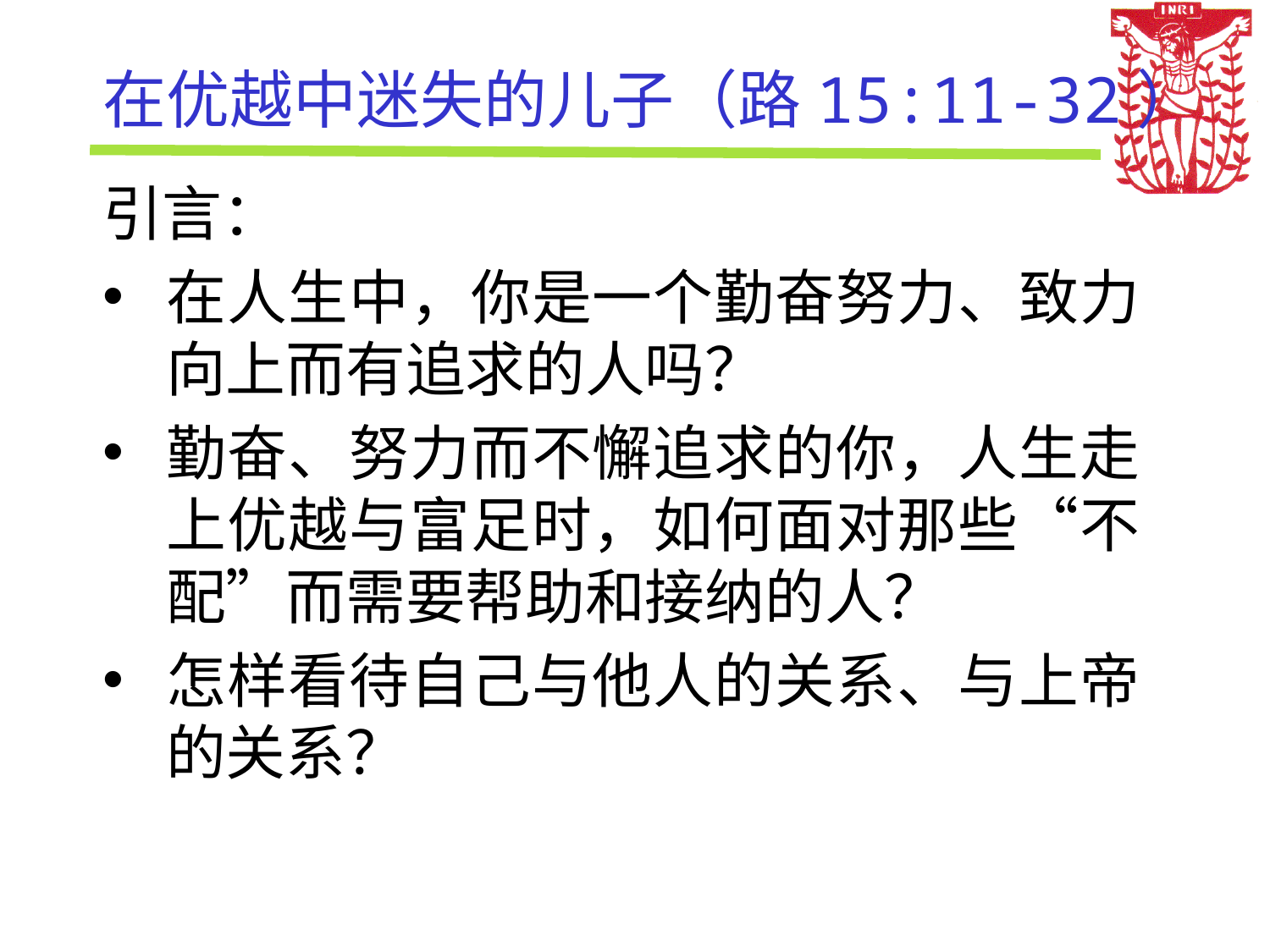

# 在优越中迷失的儿子（路15:11-32）
引言：
在人生中，你是一个勤奋努力、致力向上而有追求的人吗？
勤奋、努力而不懈追求的你，人生走上优越与富足时，如何面对那些“不配”而需要帮助和接纳的人？
怎样看待自己与他人的关系、与上帝的关系？